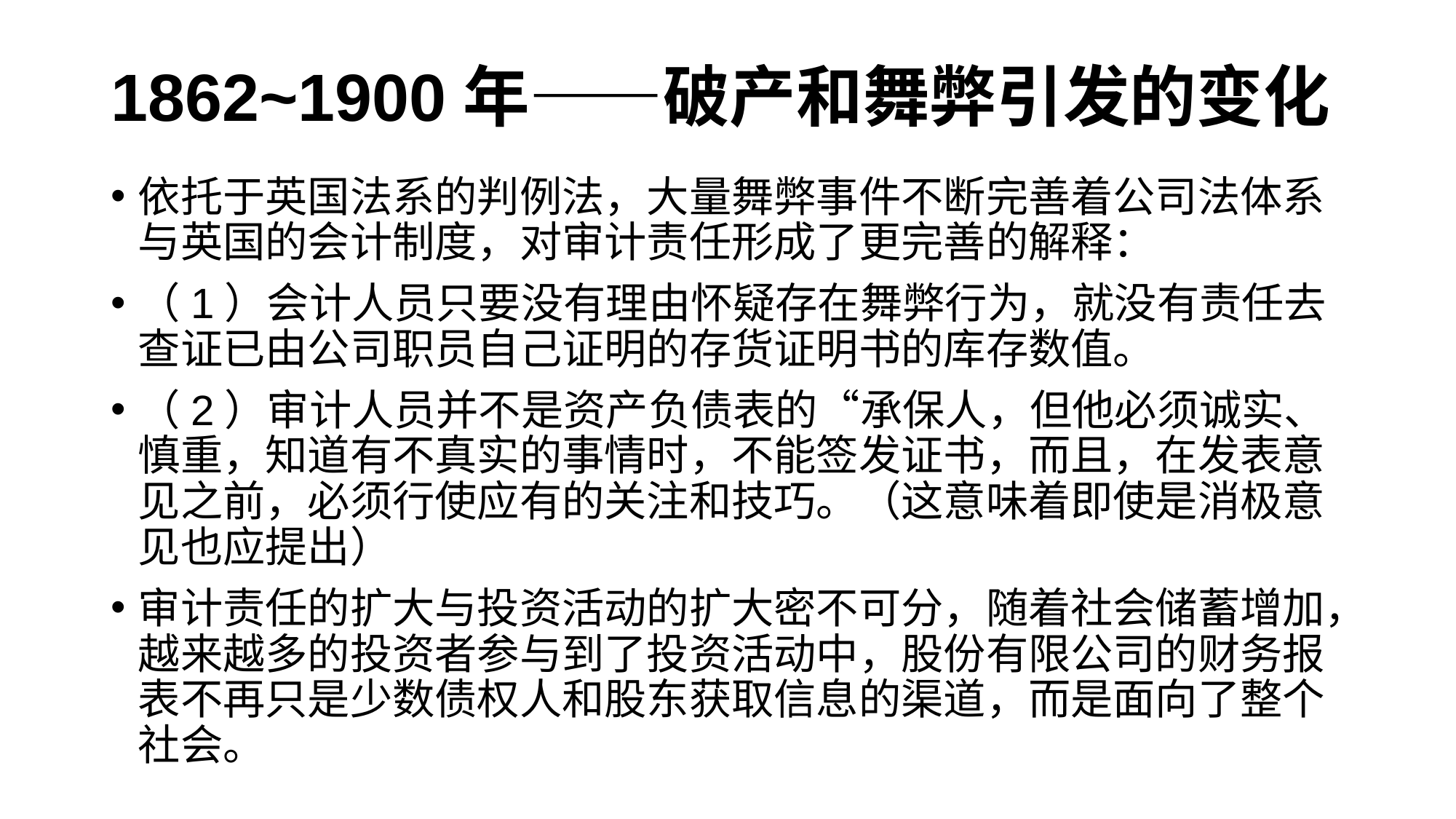

# 1862~1900年——破产和舞弊引发的变化
依托于英国法系的判例法，大量舞弊事件不断完善着公司法体系与英国的会计制度，对审计责任形成了更完善的解释：
（1）会计人员只要没有理由怀疑存在舞弊行为，就没有责任去查证已由公司职员自己证明的存货证明书的库存数值。
（2）审计人员并不是资产负债表的“承保人，但他必须诚实、慎重，知道有不真实的事情时，不能签发证书，而且，在发表意见之前，必须行使应有的关注和技巧。（这意味着即使是消极意见也应提出）
审计责任的扩大与投资活动的扩大密不可分，随着社会储蓄增加，越来越多的投资者参与到了投资活动中，股份有限公司的财务报表不再只是少数债权人和股东获取信息的渠道，而是面向了整个社会。